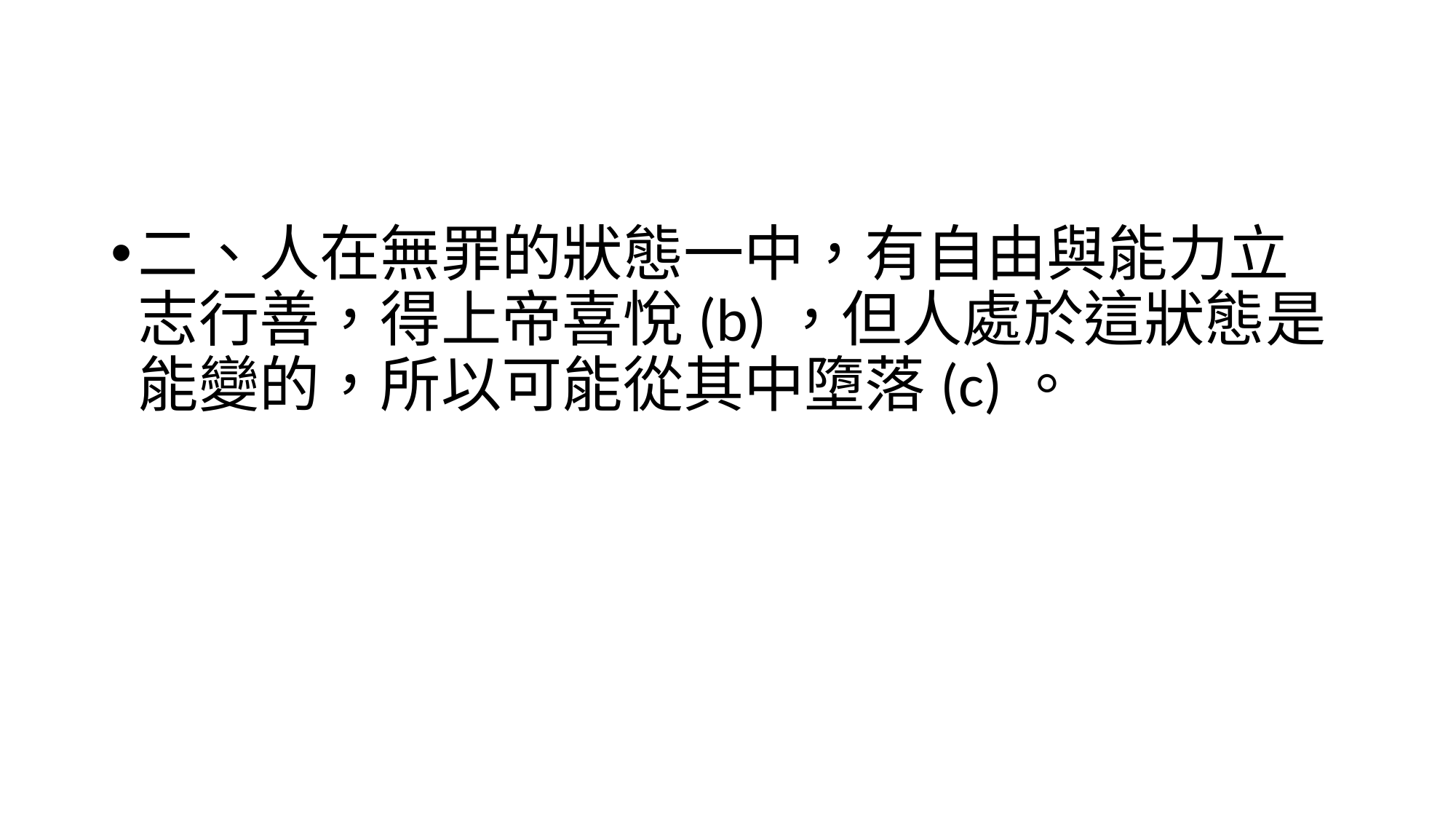

#
二、人在無罪的狀態一中，有自由與能力立志行善，得上帝喜悅(b)，但人處於這狀態是能變的，所以可能從其中墮落(c)。